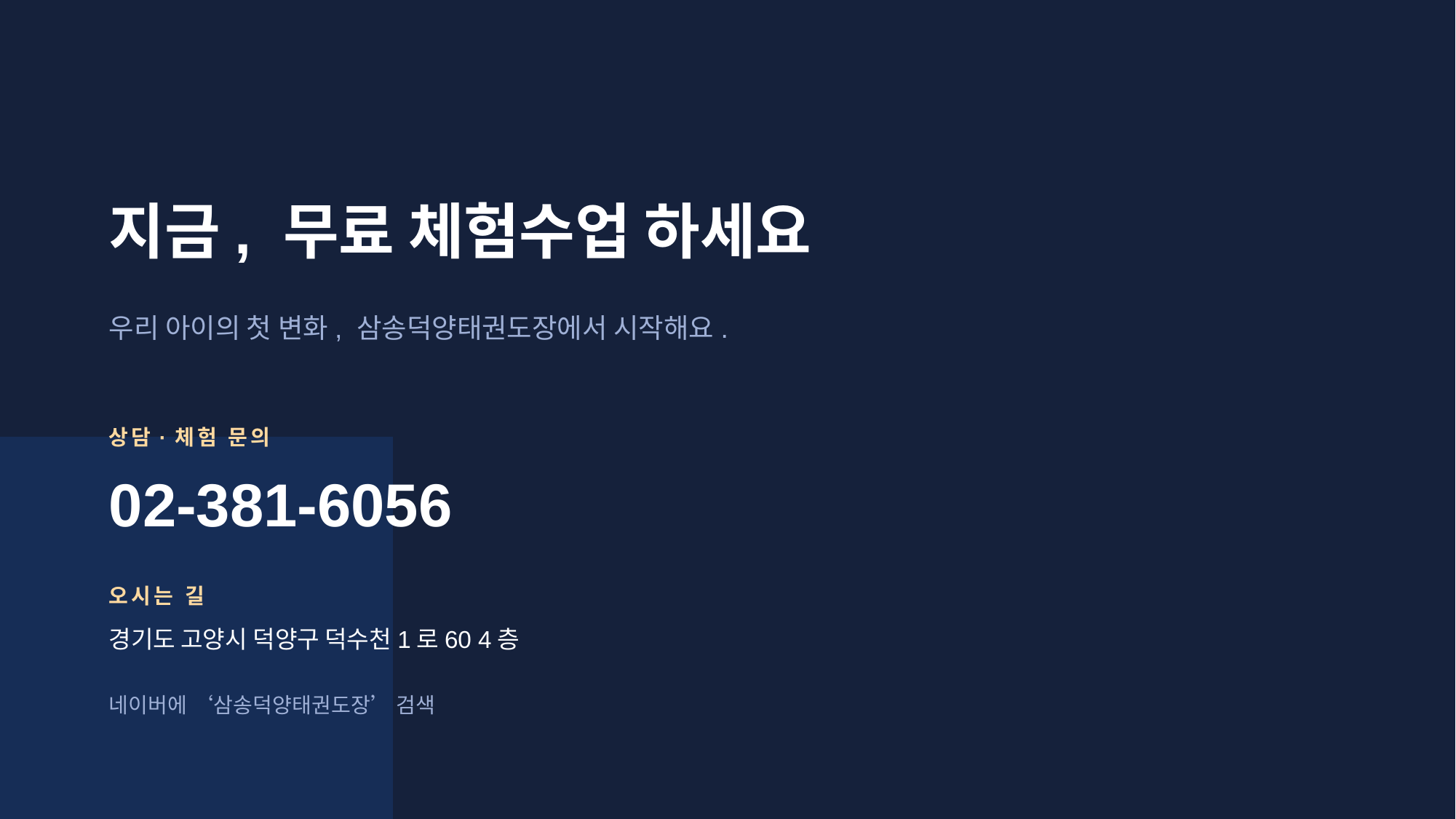

지금, 무료 체험수업 하세요
우리 아이의 첫 변화, 삼송덕양태권도장에서 시작해요.
상담·체험 문의

02-381-6056
오시는 길
경기도 고양시 덕양구 덕수천1로60 4층
네이버에 ‘삼송덕양태권도장’ 검색